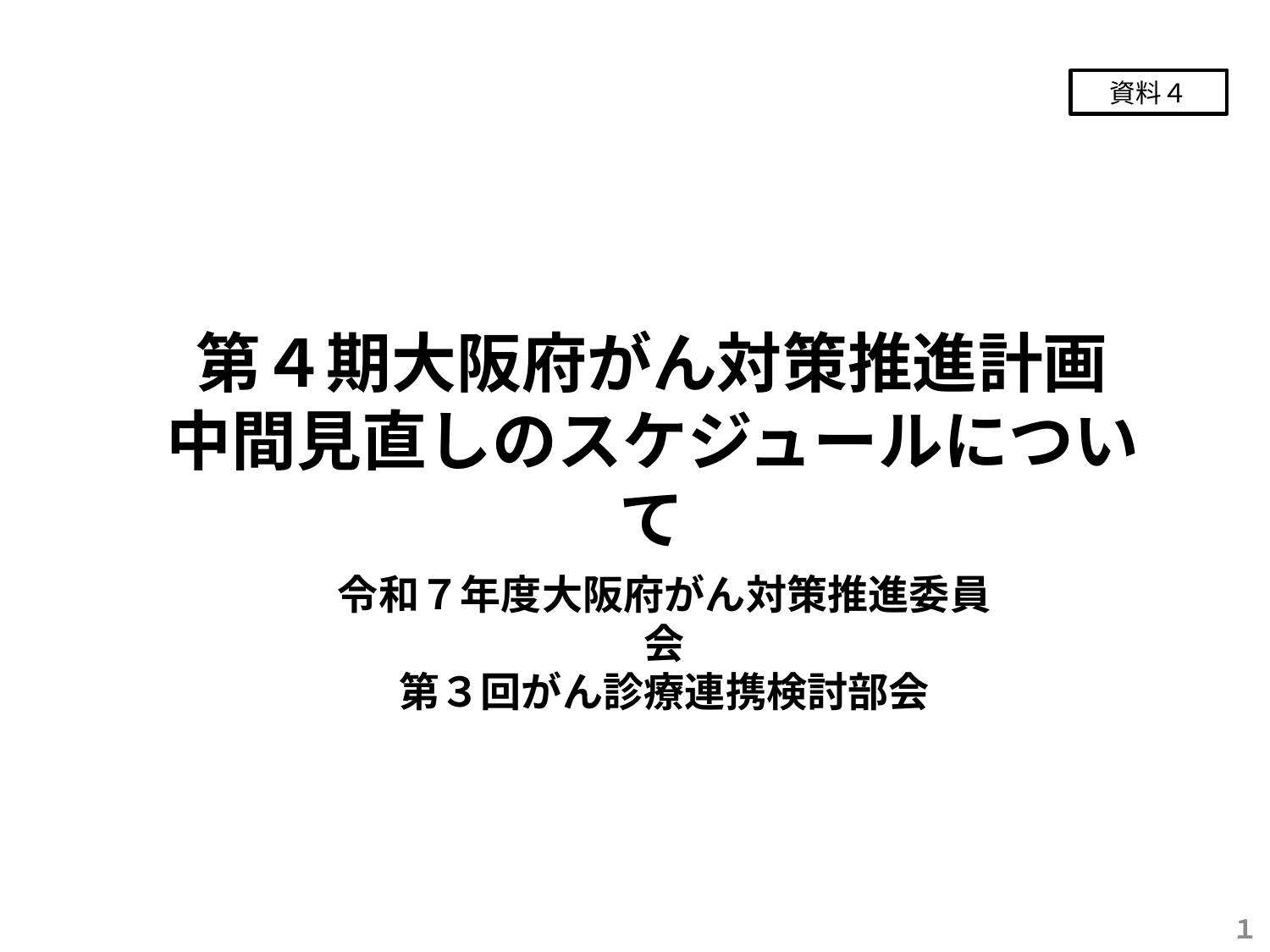

資料４
第４期大阪府がん対策推進計画
中間見直しのスケジュールについて
令和７年度大阪府がん対策推進委員会
第３回がん診療連携検討部会

　１